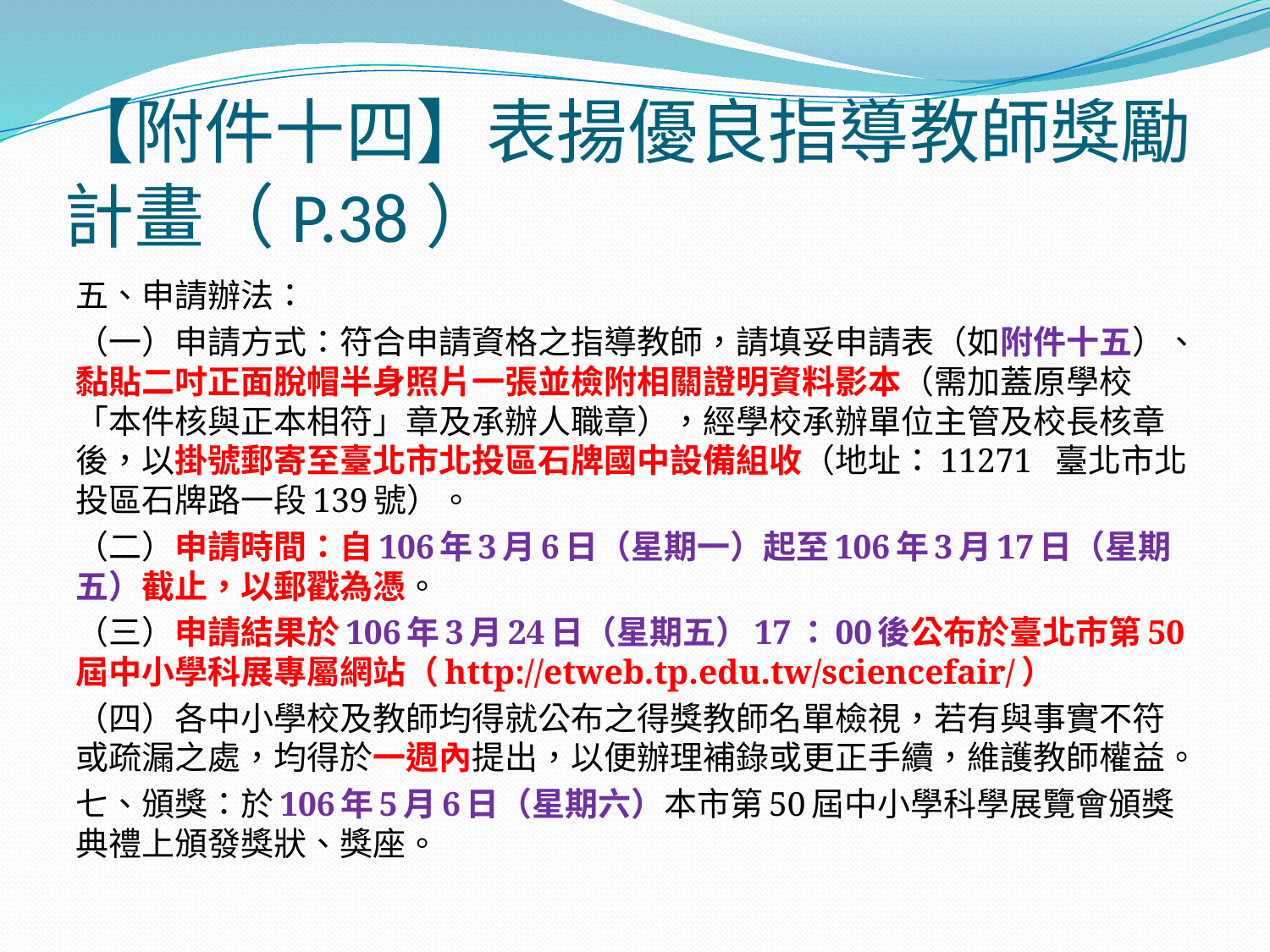

# 【附件十四】表揚優良指導教師獎勵計畫（P.38）
五、申請辦法：
（一）申請方式：符合申請資格之指導教師，請填妥申請表（如附件十五）、黏貼二吋正面脫帽半身照片一張並檢附相關證明資料影本（需加蓋原學校「本件核與正本相符」章及承辦人職章），經學校承辦單位主管及校長核章後，以掛號郵寄至臺北市北投區石牌國中設備組收（地址：11271  臺北市北投區石牌路一段139號）。
（二）申請時間：自106年3月6日（星期一）起至106年3月17日（星期五）截止，以郵戳為憑。
（三）申請結果於106年3月24日（星期五）17：00後公布於臺北市第50屆中小學科展專屬網站（http://etweb.tp.edu.tw/sciencefair/）
（四）各中小學校及教師均得就公布之得獎教師名單檢視，若有與事實不符或疏漏之處，均得於一週內提出，以便辦理補錄或更正手續，維護教師權益。
七、頒獎：於106年5月6日（星期六）本市第50屆中小學科學展覽會頒獎典禮上頒發獎狀、獎座。